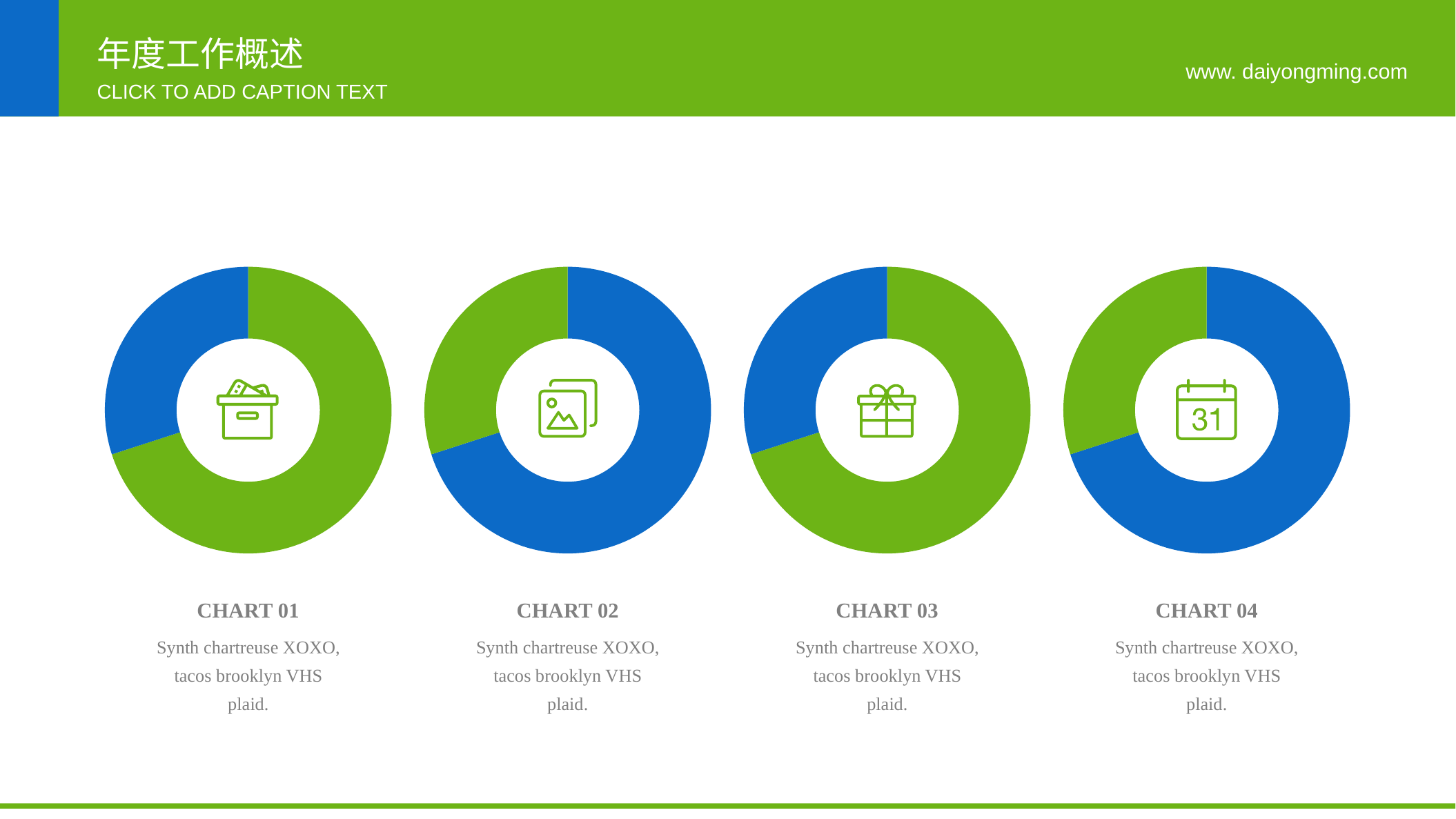

年度工作概述
www. daiyongming.com
CLICK TO ADD CAPTION TEXT

### Chart

| Category | Sales |
|---|---|
|  | 7.0 |
|  | 3.0 |

### Chart

| Category | Sales |
|---|---|
|  | 7.0 |
|  | 3.0 |

### Chart

| Category | Sales |
|---|---|
|  | 7.0 |
|  | 3.0 |

### Chart

| Category | Sales |
|---|---|
|  | 7.0 |
|  | 3.0 |
CHART 01
Synth chartreuse XOXO, tacos brooklyn VHS plaid.
CHART 04
Synth chartreuse XOXO, tacos brooklyn VHS plaid.
CHART 02
Synth chartreuse XOXO, tacos brooklyn VHS plaid.
CHART 03
Synth chartreuse XOXO, tacos brooklyn VHS plaid.